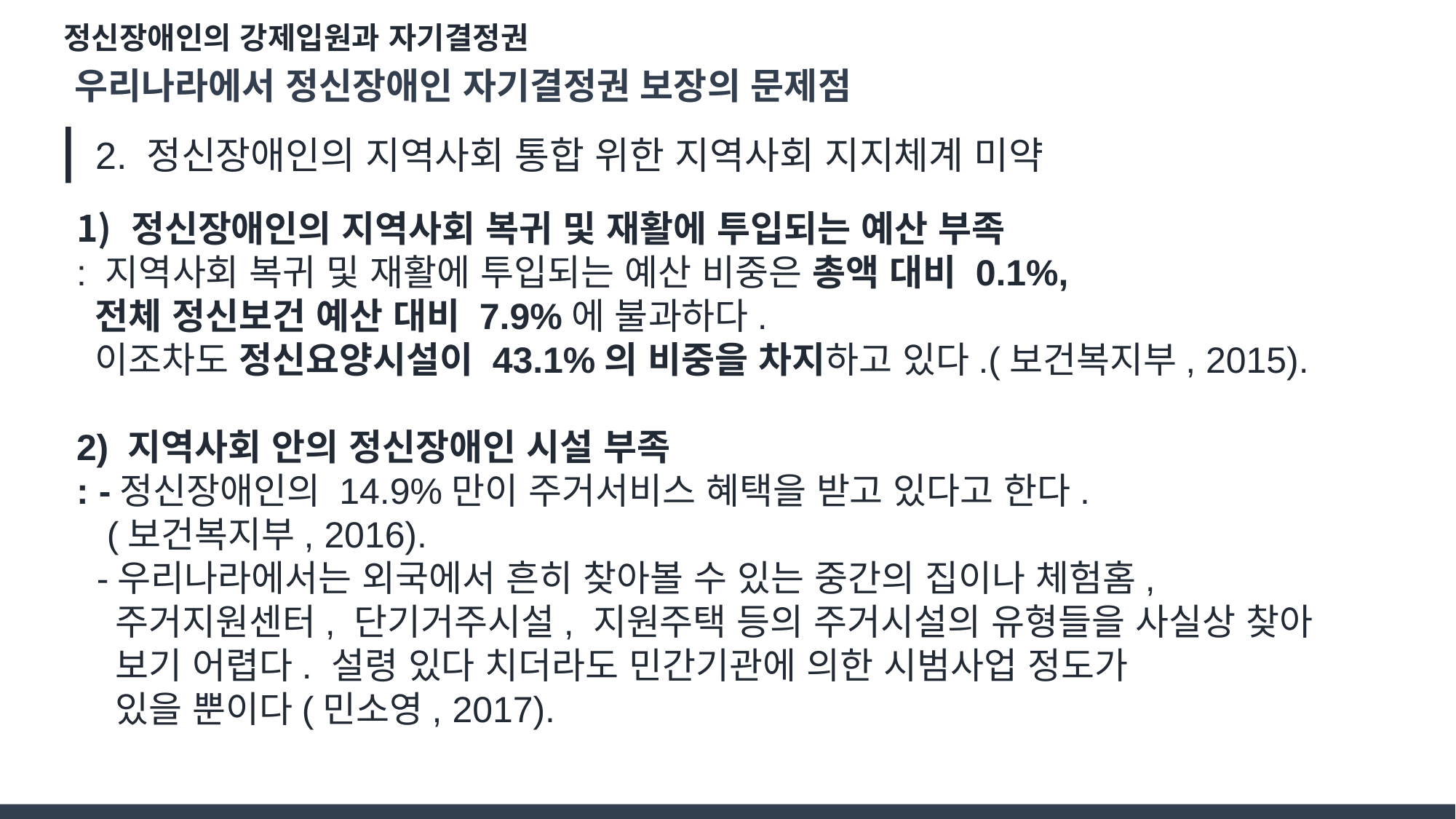

정신장애인의 강제입원과 자기결정권
우리나라에서 정신장애인 자기결정권 보장의 문제점
.

2. 정신장애인의 지역사회 통합 위한 지역사회 지지체계 미약

정신장애인의 지역사회 복귀 및 재활에 투입되는 예산 부족
: 지역사회 복귀 및 재활에 투입되는 예산 비중은 총액 대비 0.1%,
 전체 정신보건 예산 대비 7.9%에 불과하다.
 이조차도 정신요양시설이 43.1%의 비중을 차지하고 있다.(보건복지부, 2015).

2) 지역사회 안의 정신장애인 시설 부족
: -정신장애인의 14.9%만이 주거서비스 혜택을 받고 있다고 한다.
   (보건복지부, 2016).
  -우리나라에서는 외국에서 흔히 찾아볼 수 있는 중간의 집이나 체험홈,
   주거지원센터, 단기거주시설, 지원주택 등의 주거시설의 유형들을 사실상 찾아
   보기 어렵다. 설령 있다 치더라도 민간기관에 의한 시범사업 정도가
   있을 뿐이다(민소영, 2017).